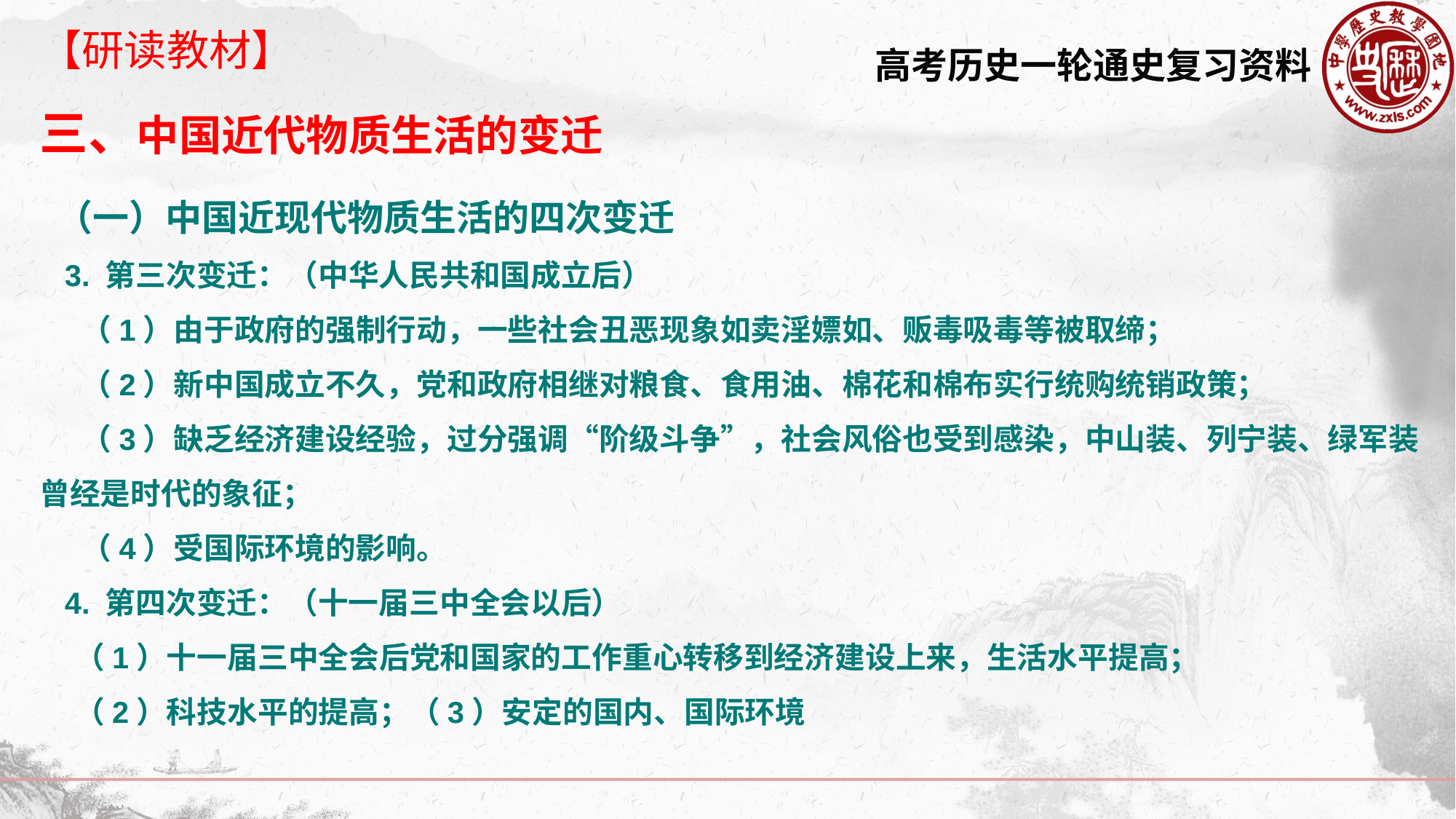

【研读教材】
三、中国近代物质生活的变迁
 （一）中国近现代物质生活的四次变迁
   3. 第三次变迁：（中华人民共和国成立后）
     （1）由于政府的强制行动，一些社会丑恶现象如卖淫嫖如、贩毒吸毒等被取缔；
     （2）新中国成立不久，党和政府相继对粮食、食用油、棉花和棉布实行统购统销政策；
     （3）缺乏经济建设经验，过分强调“阶级斗争”，社会风俗也受到感染，中山装、列宁装、绿军装曾经是时代的象征；
     （4）受国际环境的影响。
   4. 第四次变迁：（十一届三中全会以后）
    （1）十一届三中全会后党和国家的工作重心转移到经济建设上来，生活水平提高；
    （2）科技水平的提高；（3）安定的国内、国际环境